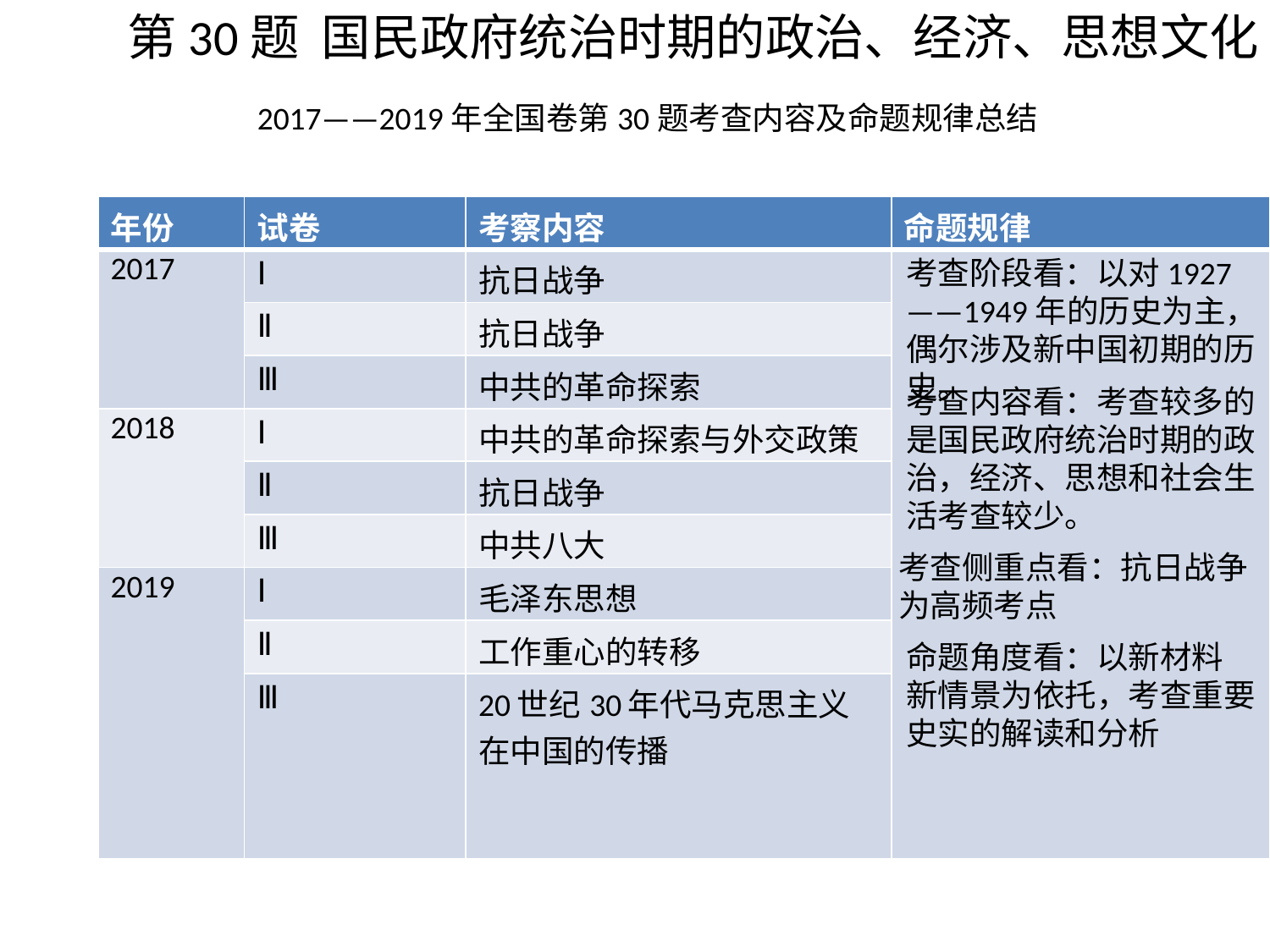

第30题  国民政府统治时期的政治、经济、思想文化
2017——2019年全国卷第30题考查内容及命题规律总结
| 年份 | 试卷 | 考察内容 | 命题规律 |
| --- | --- | --- | --- |
| 2017 | Ⅰ | 抗日战争 |  |
|  | Ⅱ | 抗日战争 |  |
|  | Ⅲ | 中共的革命探索 |  |
| 2018 | Ⅰ | 中共的革命探索与外交政策 |  |
|  | Ⅱ | 抗日战争 |  |
|  | Ⅲ | 中共八大 |  |
| 2019 | Ⅰ | 毛泽东思想 |  |
|  | Ⅱ | 工作重心的转移 |  |
|  | Ⅲ | 20世纪30年代马克思主义在中国的传播 |  |
考查阶段看：以对1927——1949年的历史为主，偶尔涉及新中国初期的历史。
考查内容看：考查较多的是国民政府统治时期的政治，经济、思想和社会生活考查较少。
考查侧重点看：抗日战争为高频考点
命题角度看：以新材料
新情景为依托，考查重要史实的解读和分析